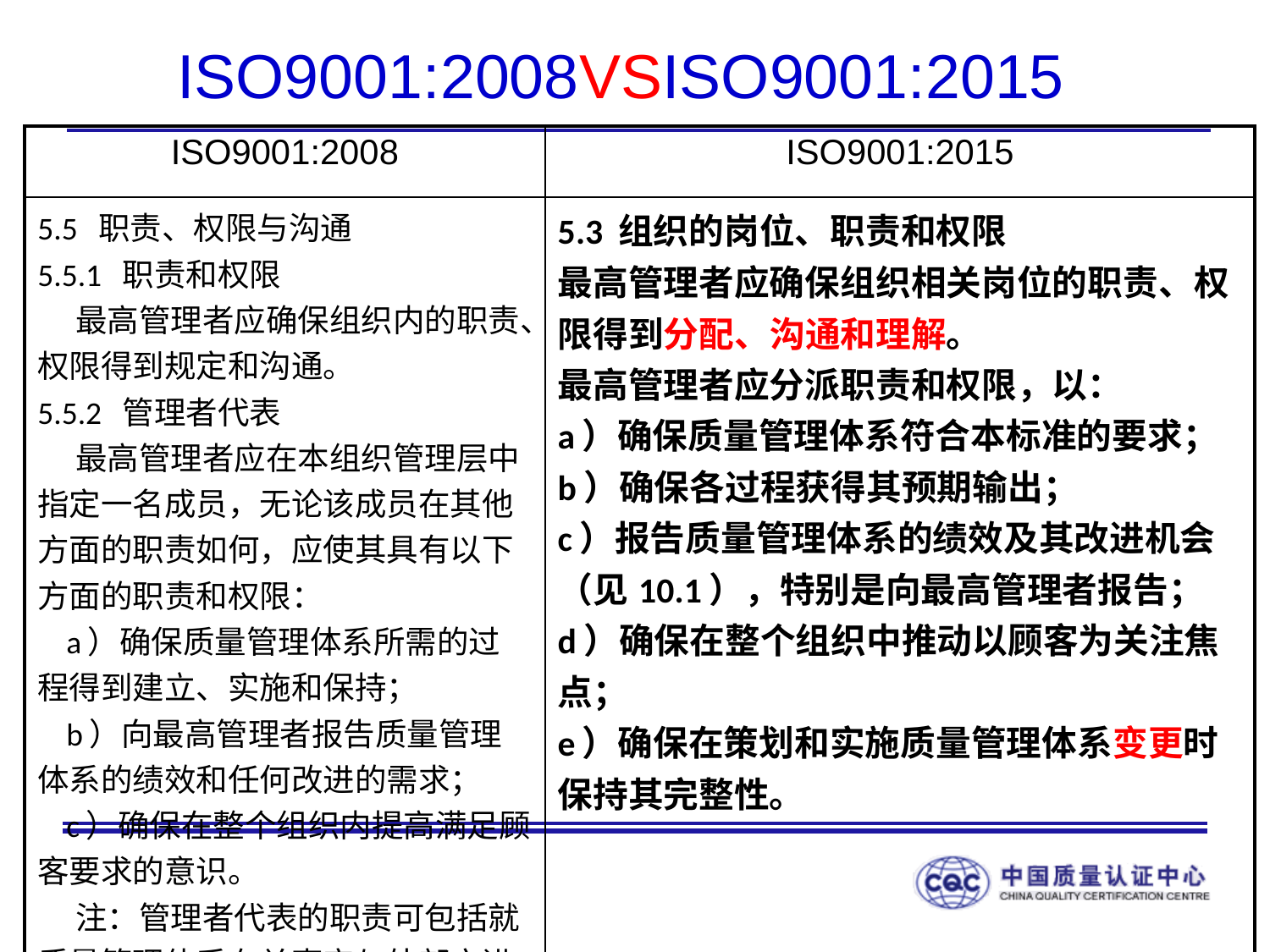

# ISO9001:2008VSISO9001:2015
| ISO9001:2008 | ISO9001:2015 |
| --- | --- |
| 5.5 职责、权限与沟通 5.5.1 职责和权限 最高管理者应确保组织内的职责、权限得到规定和沟通。 5.5.2 管理者代表 最高管理者应在本组织管理层中指定一名成员，无论该成员在其他方面的职责如何，应使其具有以下方面的职责和权限： a）确保质量管理体系所需的过程得到建立、实施和保持； b）向最高管理者报告质量管理体系的绩效和任何改进的需求； c）确保在整个组织内提高满足顾客要求的意识。 注：管理者代表的职责可包括就质量管理体系有关事宜与外部方进行联络。 | 5.3 组织的岗位、职责和权限 最高管理者应确保组织相关岗位的职责、权限得到分配、沟通和理解。 最高管理者应分派职责和权限，以： a）确保质量管理体系符合本标准的要求； b）确保各过程获得其预期输出； c）报告质量管理体系的绩效及其改进机会（见10.1），特别是向最高管理者报告； d）确保在整个组织中推动以顾客为关注焦点； e）确保在策划和实施质量管理体系变更时保持其完整性。 |